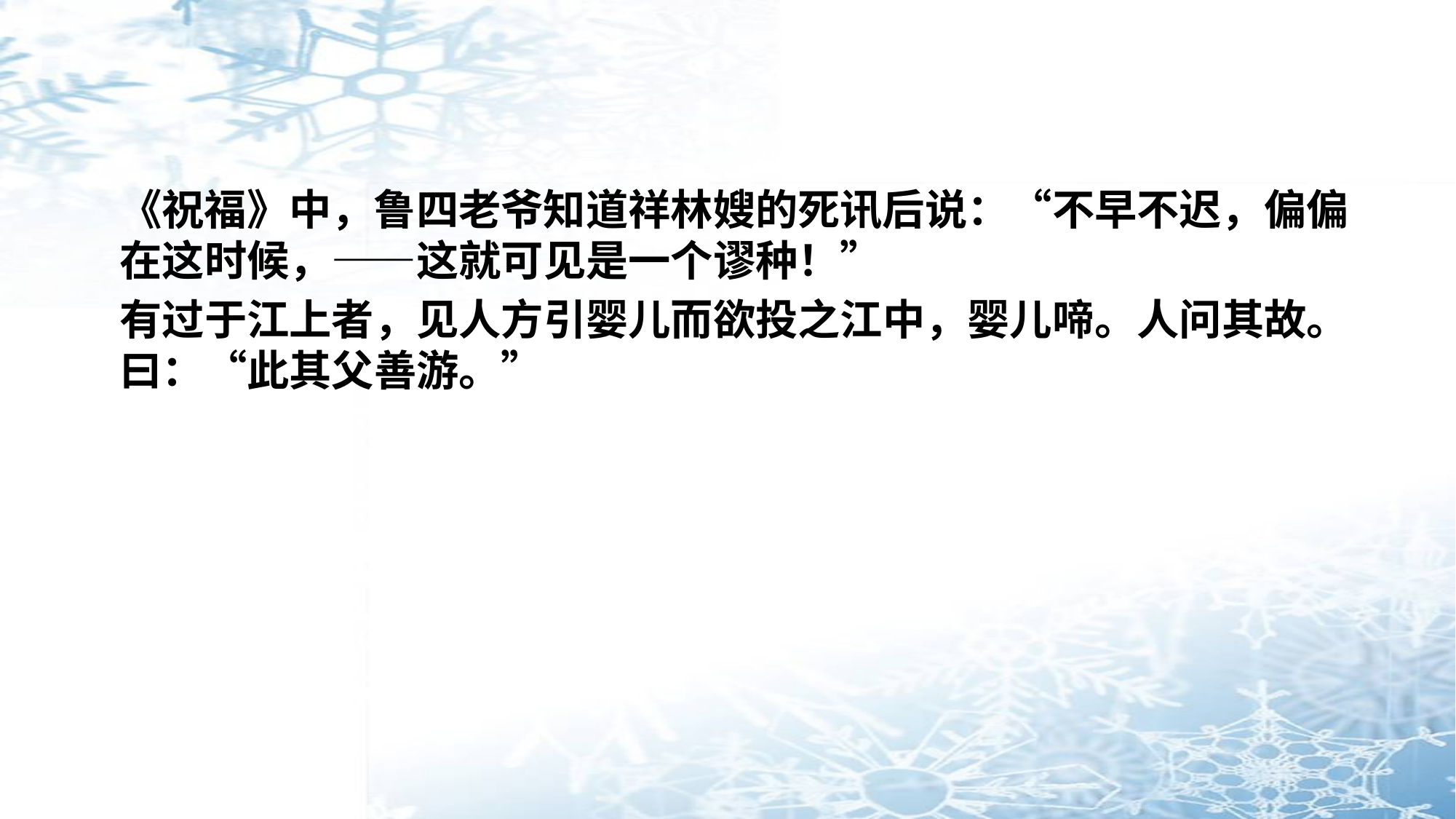

《祝福》中，鲁四老爷知道祥林嫂的死讯后说：“不早不迟，偏偏在这时候，——这就可见是一个谬种！”
有过于江上者，见人方引婴儿而欲投之江中，婴儿啼。人问其故。曰：“此其父善游。”